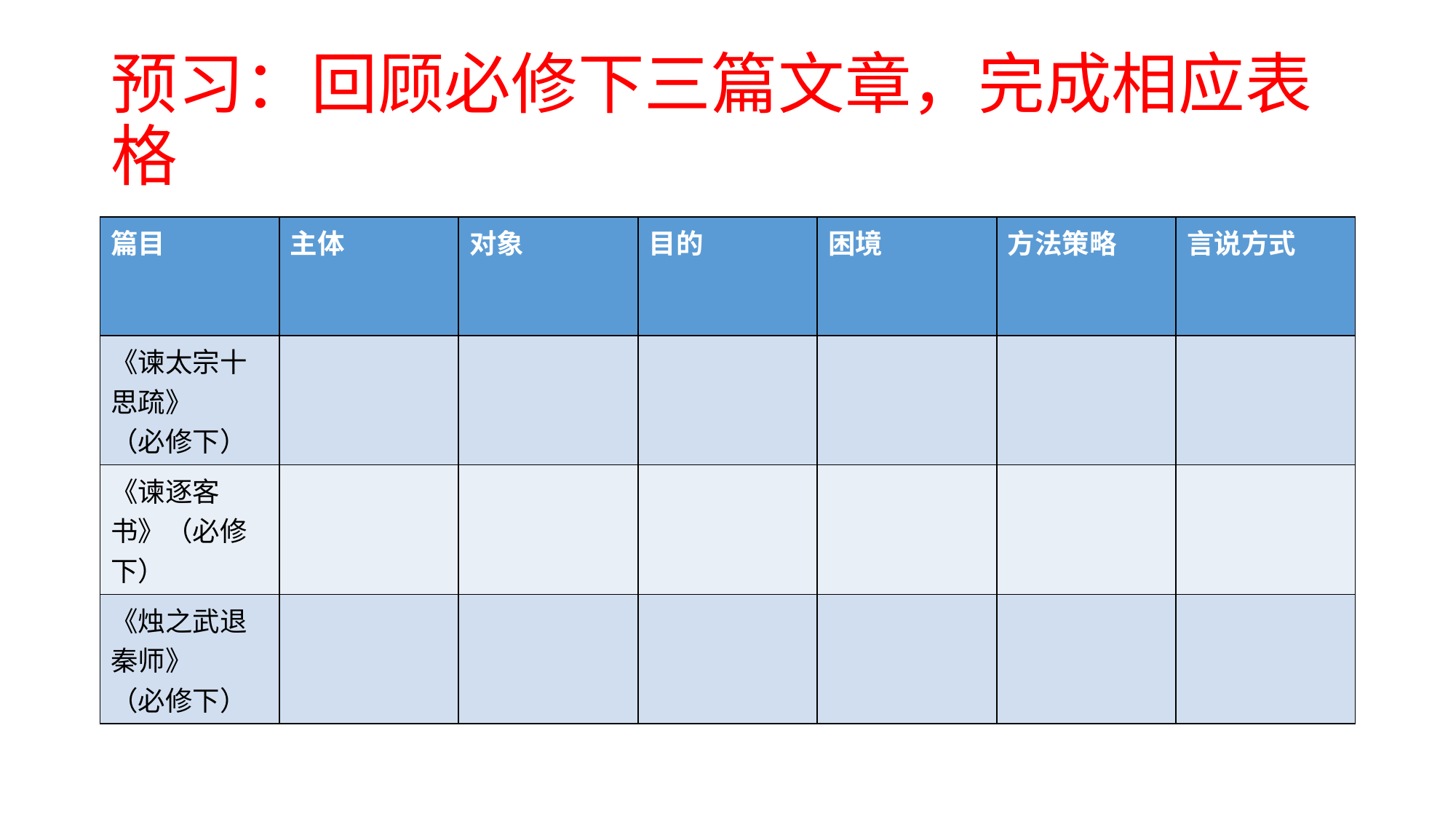

# 预习：回顾必修下三篇文章，完成相应表格
| 篇目 | 主体 | 对象 | 目的 | 困境 | 方法策略 | 言说方式 |
| --- | --- | --- | --- | --- | --- | --- |
| 《谏太宗十思疏》 （必修下） |  |  |  |  |  |  |
| 《谏逐客书》（必修下） |  |  |  |  |  |  |
| 《烛之武退秦师》 （必修下） |  |  |  |  |  |  |